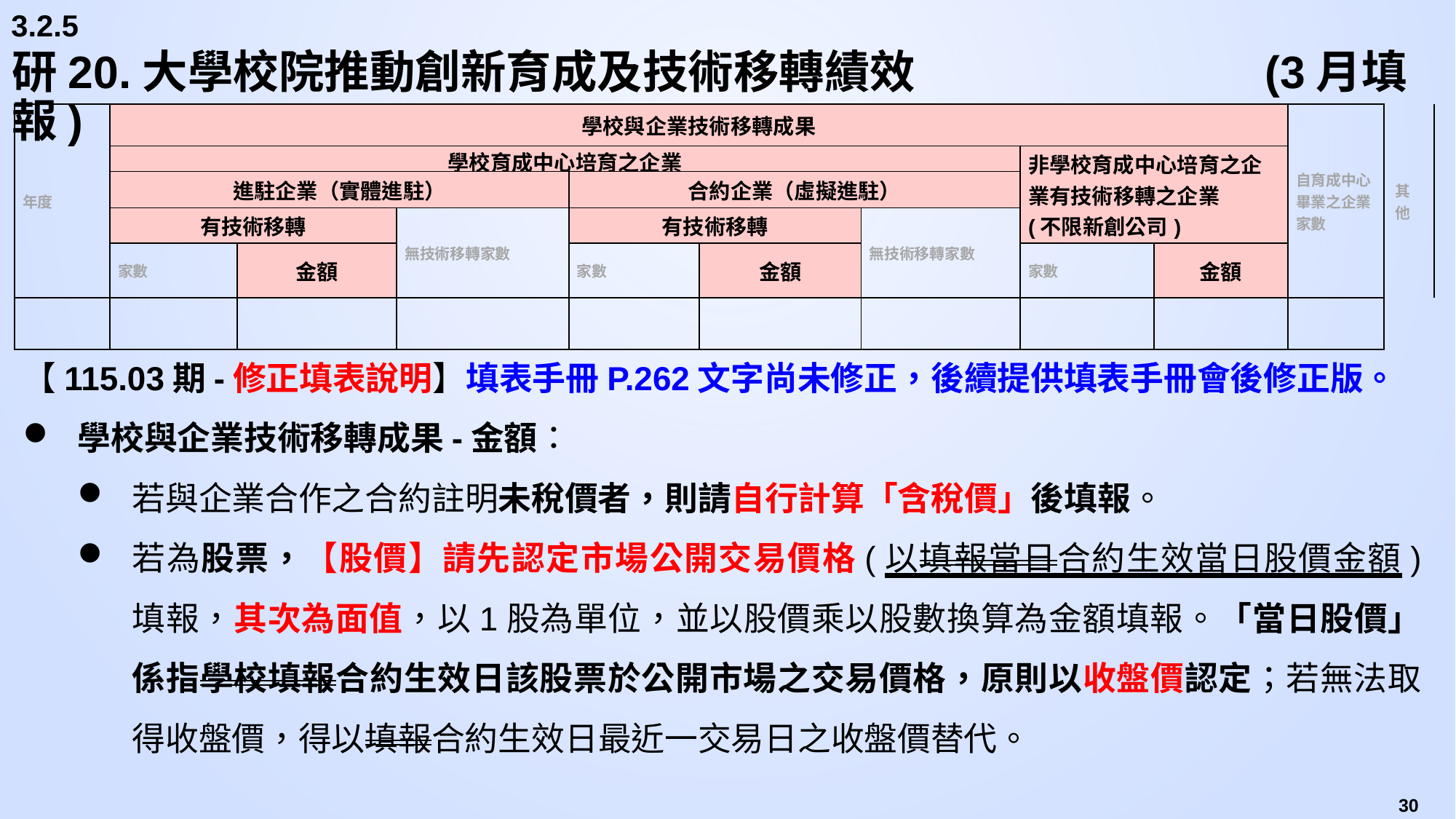

3.2.5
# 研20.大學校院推動創新育成及技術移轉績效	    	    	    (3月填報)
| 年度 | 學校與企業技術移轉成果 |  |  |  |  |  |  |  | 自育成中心畢業之企業家數 | 其他 |
| --- | --- | --- | --- | --- | --- | --- | --- | --- | --- | --- |
|  | 學校育成中心培育之企業 |  |  |  |  |  | 非學校育成中心培育之企業有技術移轉之企業 (不限新創公司) |  |  |  |
|  | 進駐企業（實體進駐） |  |  | 合約企業（虛擬進駐） |  |  |  |  |  |  |
|  | 有技術移轉 |  | 無技術移轉家數 | 有技術移轉 |  | 無技術移轉家數 |  |  |  |  |
|  | 家數 | 金額 |  | 家數 | 金額 |  | 家數 | 金額 |  |  |
|  |  |  |  |  |  |  |  |  |  |  |
【115.03期-修正填表說明】填表手冊P.262文字尚未修正，後續提供填表手冊會後修正版。
學校與企業技術移轉成果-金額：
若與企業合作之合約註明未稅價者，則請自行計算「含稅價」後填報。
若為股票，【股價】請先認定市場公開交易價格(以填報當日合約生效當日股價金額) 填報，其次為面值，以1股為單位，並以股價乘以股數換算為金額填報。「當日股價」係指學校填報合約生效日該股票於公開市場之交易價格，原則以收盤價認定；若無法取得收盤價，得以填報合約生效日最近一交易日之收盤價替代。